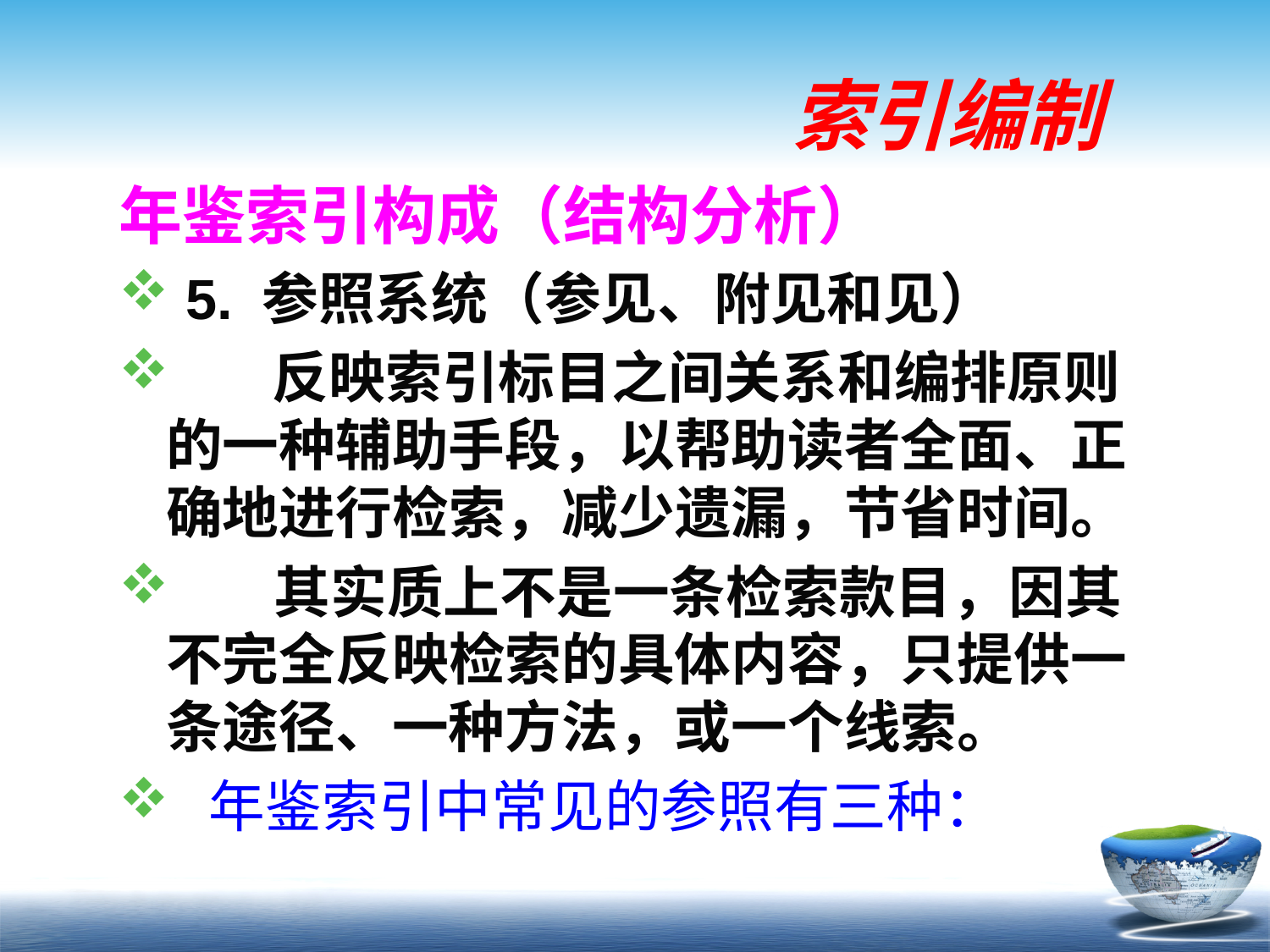

# 索引编制
年鉴索引构成（结构分析）
 5. 参照系统（参见、附见和见）
       反映索引标目之间关系和编排原则的一种辅助手段，以帮助读者全面、正确地进行检索，减少遗漏，节省时间。
       其实质上不是一条检索款目，因其不完全反映检索的具体内容，只提供一条途径、一种方法，或一个线索。
  年鉴索引中常见的参照有三种：